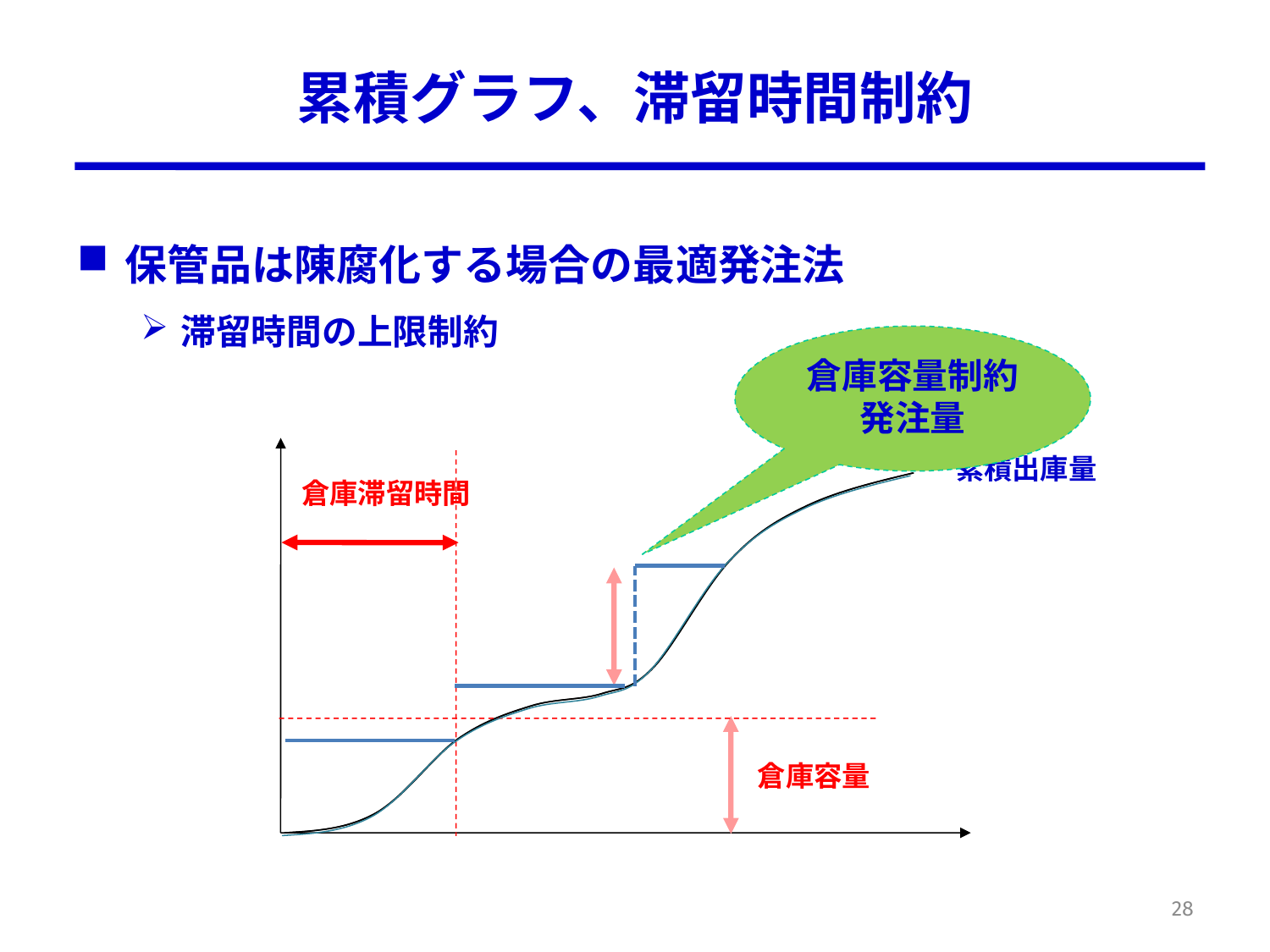

# 累積グラフ、滞留時間制約
保管品は陳腐化する場合の最適発注法
滞留時間の上限制約
倉庫容量制約
発注量

累積出庫量

倉庫滞留時間

倉庫容量

28